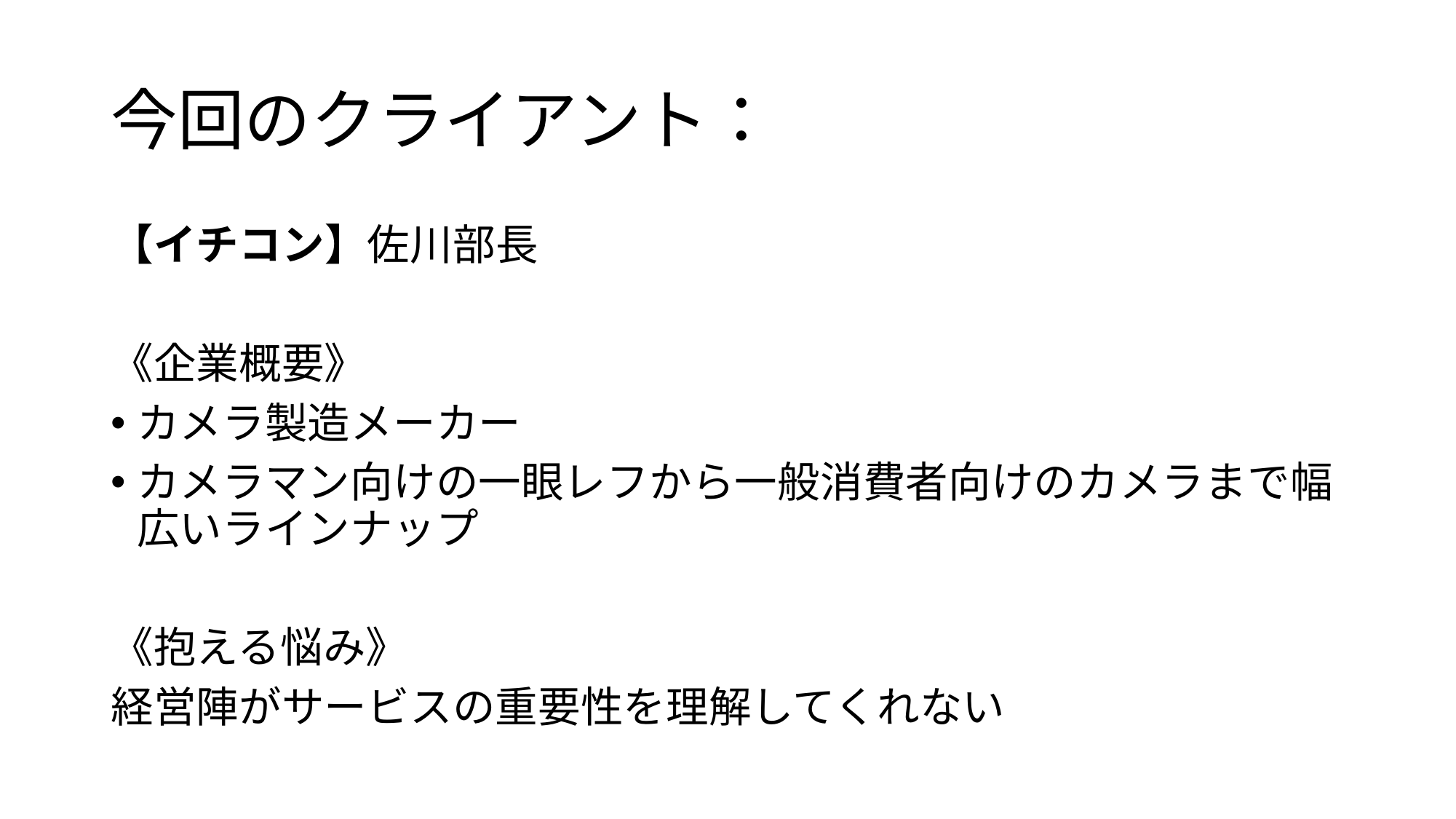

# 今回のクライアント：
【イチコン】佐川部長

《企業概要》
カメラ製造メーカー
カメラマン向けの一眼レフから一般消費者向けのカメラまで幅広いラインナップ

《抱える悩み》
経営陣がサービスの重要性を理解してくれない